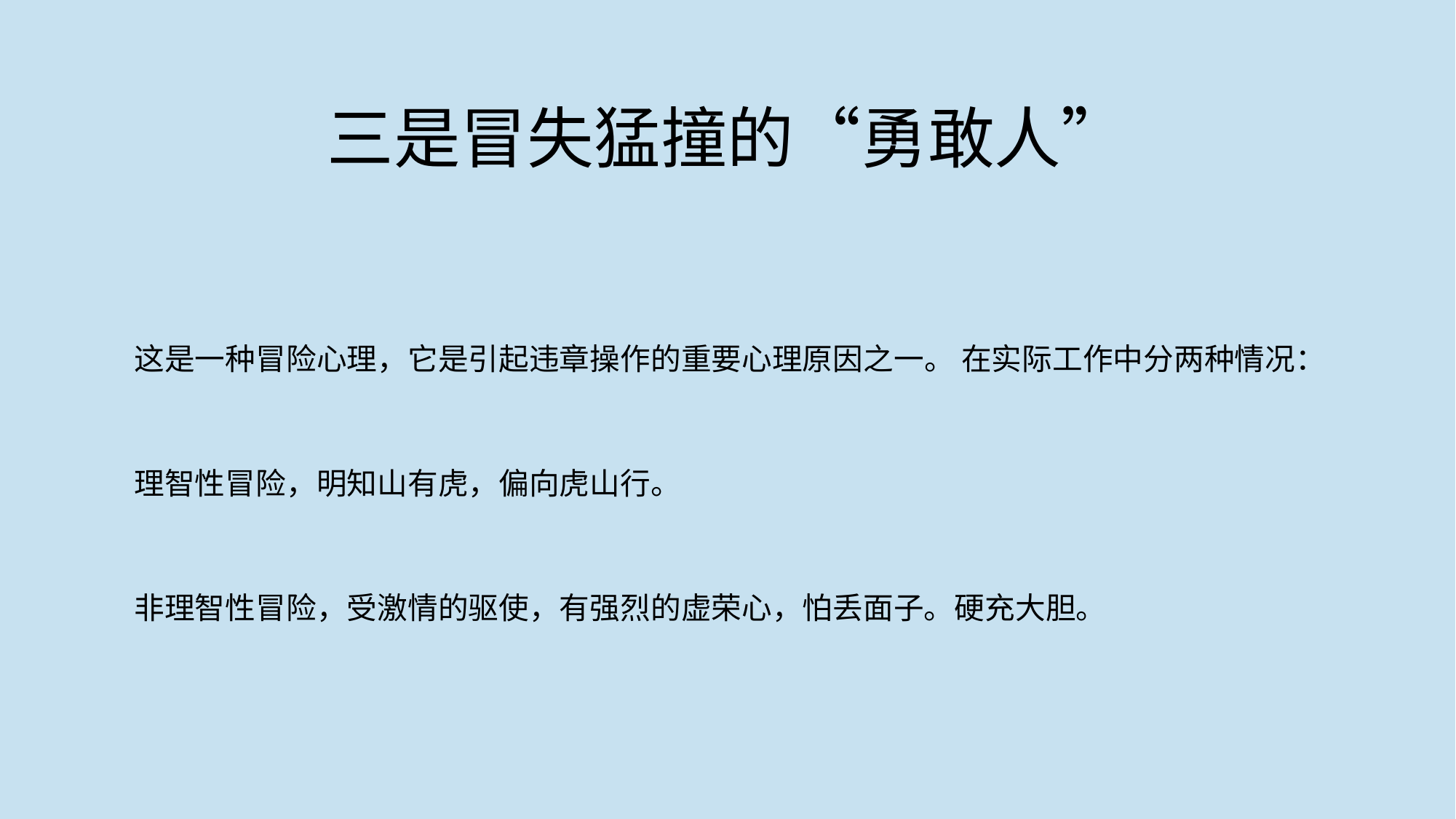

三是冒失猛撞的“勇敢人”
这是一种冒险心理，它是引起违章操作的重要心理原因之一。 在实际工作中分两种情况：
理智性冒险，明知山有虎，偏向虎山行。
非理智性冒险，受激情的驱使，有强烈的虚荣心，怕丢面子。硬充大胆。